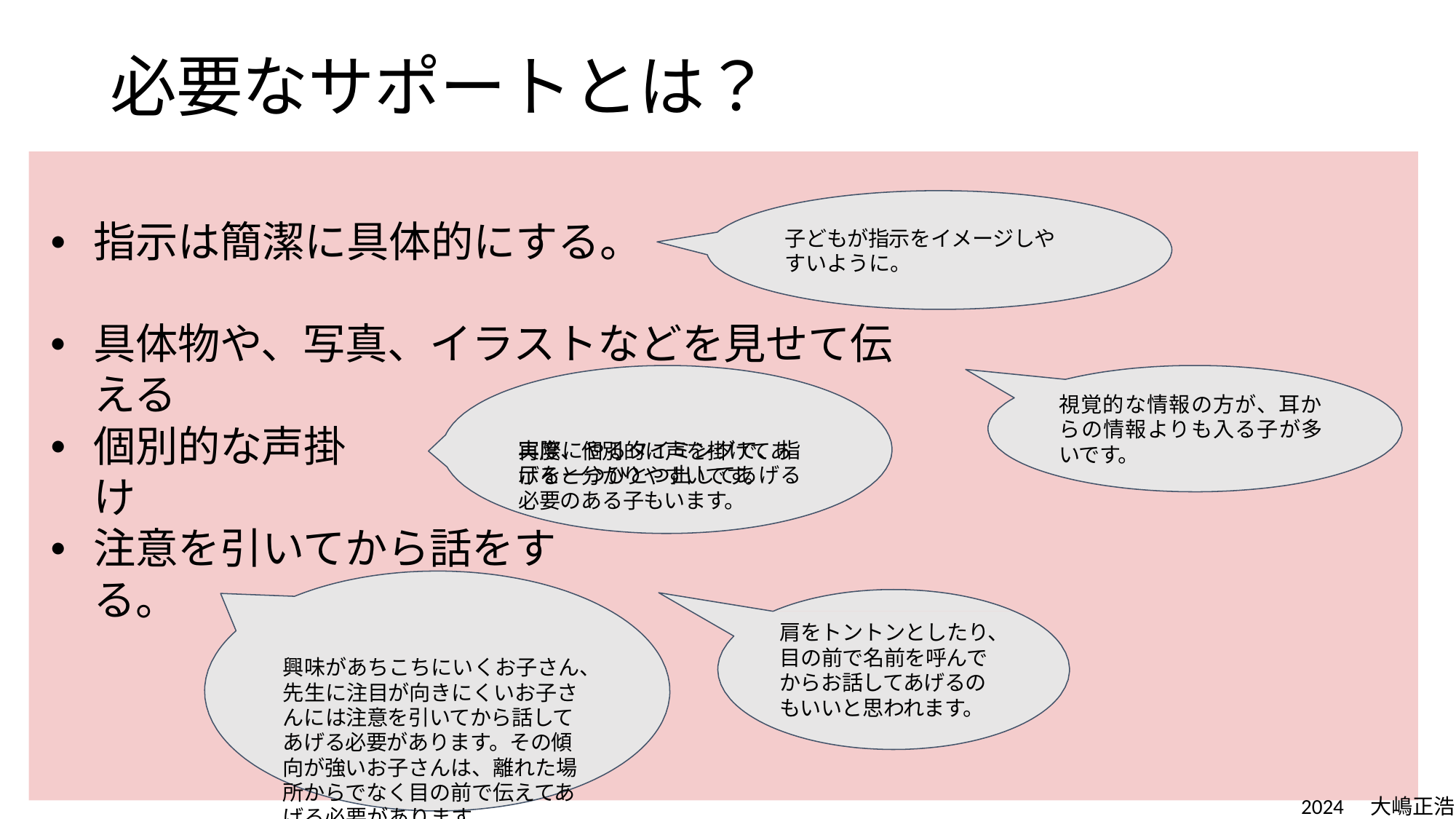

# 必要なサポートとは？

指示は簡潔に具体的にする。
子どもが指示をイメージしやすいように。
具体物や、写真、イラストなどを見せて伝える
再度、個別的に声を掛けてあげると分かりやすいです。

視覚的な情報の方が、耳からの情報よりも入る子が多いです。
個別的な声掛け
実際にやるタイミングで、指示を一つひとつ出してあげる必要のある子もいます。
注意を引いてから話をする。
興味があちこちにいくお子さん、先生に注目が向きにくいお子さんには注意を引いてから話してあげる必要があります。その傾向が強いお子さんは、離れた場所からでなく目の前で伝えてあげる必要があります。

肩をトントンとしたり、目の前で名前を呼んでからお話してあげるのもいいと思われます。
2024　大嶋正浩